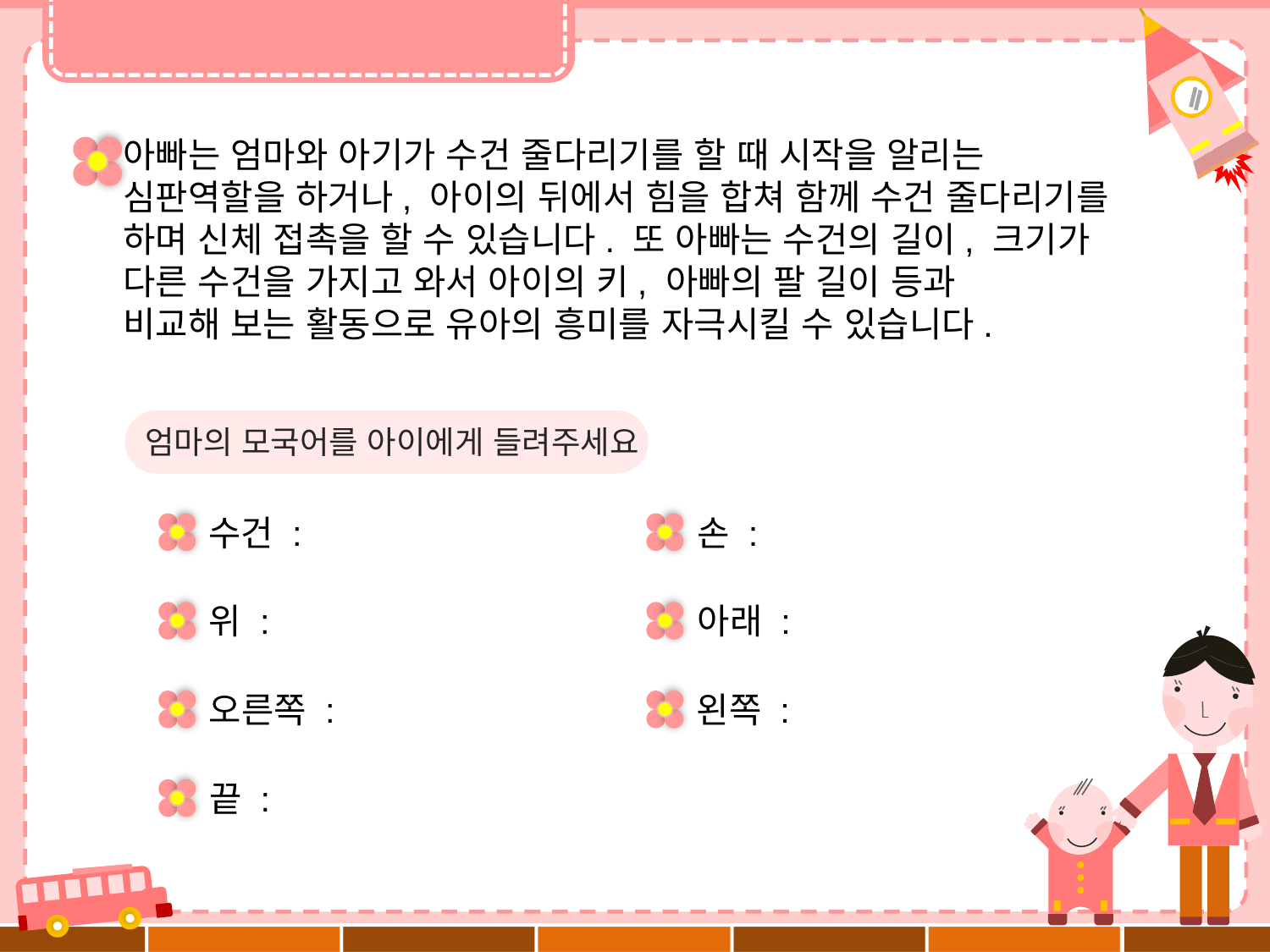

아빠는 엄마와 아기가 수건 줄다리기를 할 때 시작을 알리는
심판역할을 하거나, 아이의 뒤에서 힘을 합쳐 함께 수건 줄다리기를
하며 신체 접촉을 할 수 있습니다. 또 아빠는 수건의 길이, 크기가
다른 수건을 가지고 와서 아이의 키, 아빠의 팔 길이 등과
비교해 보는 활동으로 유아의 흥미를 자극시킬 수 있습니다.

엄마의 모국어를 아이에게 들려주세요
수건 :

손 :

위 :

아래 :

오른쪽 :

왼쪽 :

끝 :